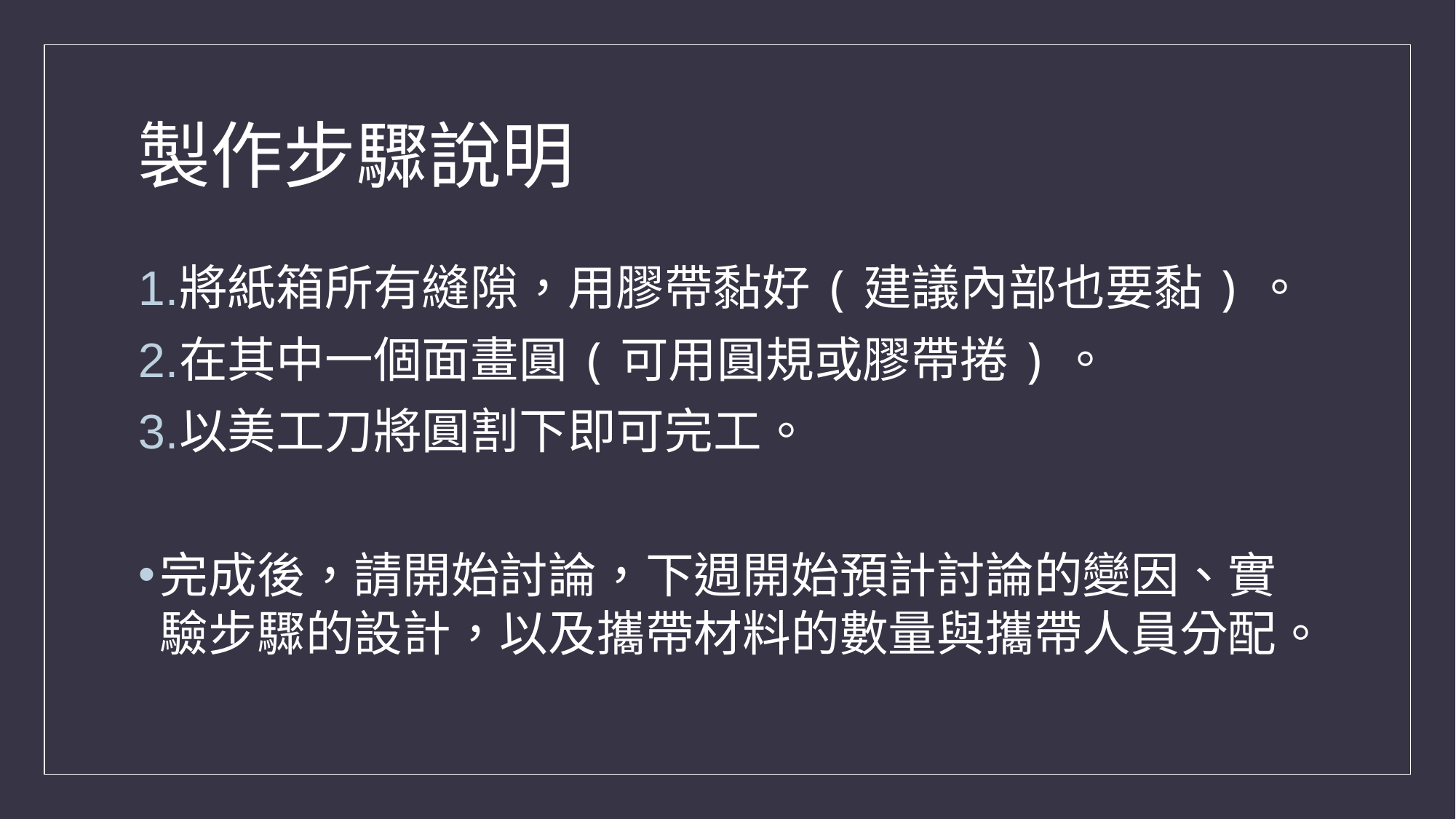

# 製作步驟說明
將紙箱所有縫隙，用膠帶黏好(建議內部也要黏)。
在其中一個面畫圓(可用圓規或膠帶捲)。
以美工刀將圓割下即可完工。

完成後，請開始討論，下週開始預計討論的變因、實驗步驟的設計，以及攜帶材料的數量與攜帶人員分配。